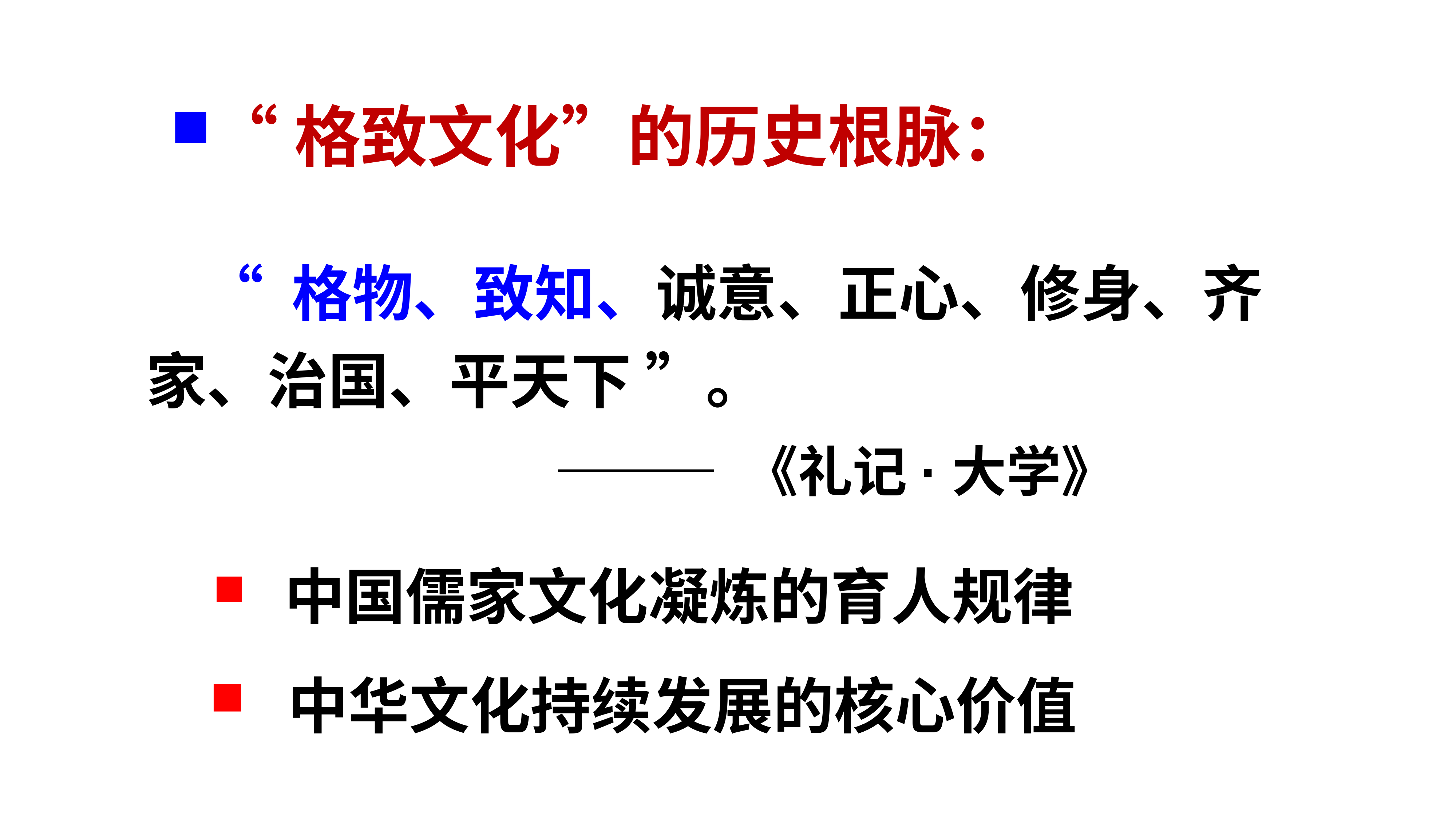

“格致文化”的历史根脉：
     “ 格物、致知、诚意、正心、修身、齐家、治国、平天下 ”。
                                 ——— 《礼记·大学》

  中国儒家文化凝炼的育人规律
  中华文化持续发展的核心价值